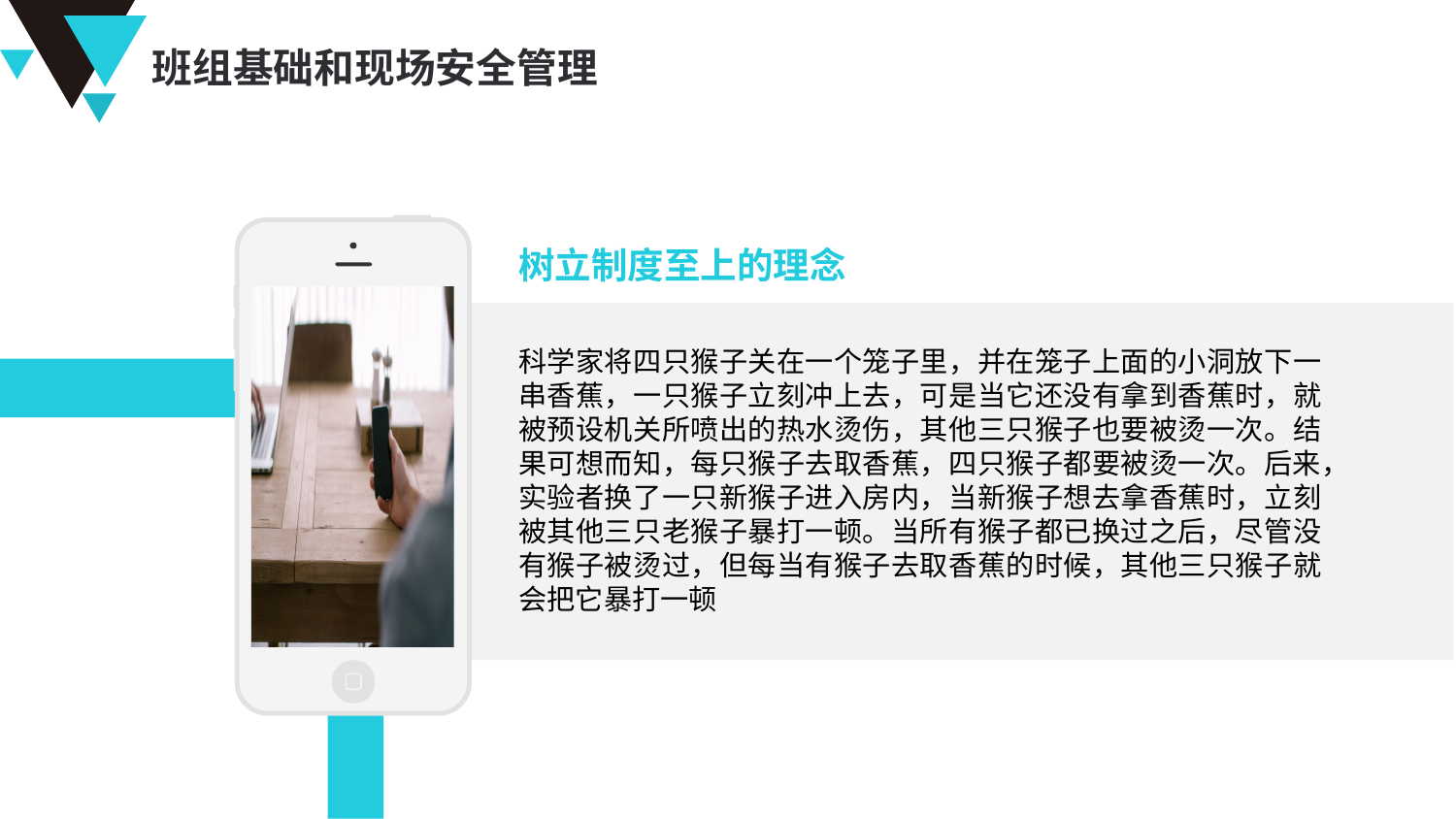

班组基础和现场安全管理

树立制度至上的理念

科学家将四只猴子关在一个笼子里，并在笼子上面的小洞放下一串香蕉，一只猴子立刻冲上去，可是当它还没有拿到香蕉时，就被预设机关所喷出的热水烫伤，其他三只猴子也要被烫一次。结果可想而知，每只猴子去取香蕉，四只猴子都要被烫一次。后来，实验者换了一只新猴子进入房内，当新猴子想去拿香蕉时，立刻被其他三只老猴子暴打一顿。当所有猴子都已换过之后，尽管没有猴子被烫过，但每当有猴子去取香蕉的时候，其他三只猴子就会把它暴打一顿